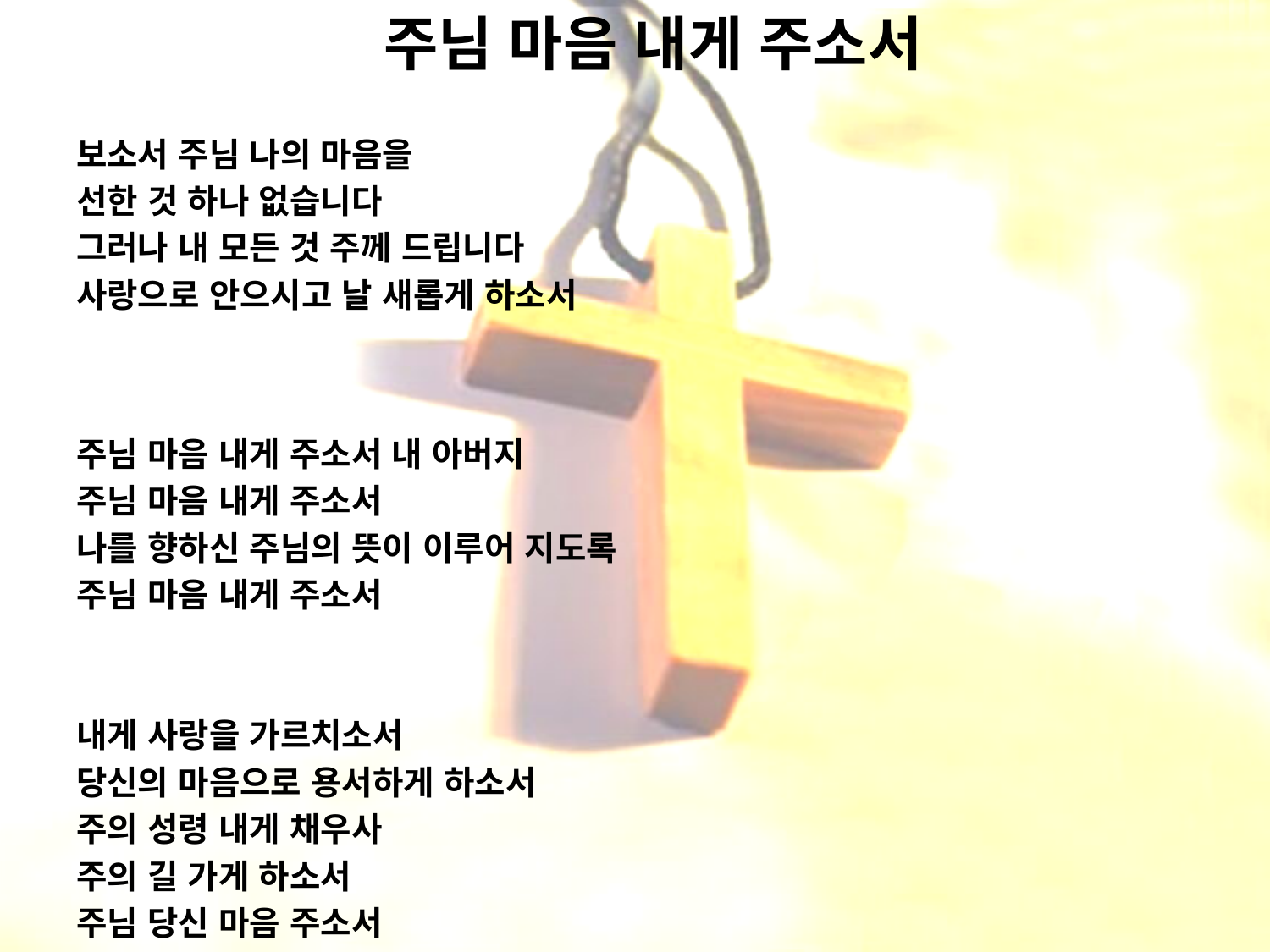

# 주님 마음 내게 주소서
보소서 주님 나의 마음을
선한 것 하나 없습니다
그러나 내 모든 것 주께 드립니다
사랑으로 안으시고 날 새롭게 하소서

주님 마음 내게 주소서 내 아버지
주님 마음 내게 주소서
나를 향하신 주님의 뜻이 이루어 지도록
주님 마음 내게 주소서

내게 사랑을 가르치소서
당신의 마음으로 용서하게 하소서
주의 성령 내게 채우사
주의 길 가게 하소서
주님 당신 마음 주소서